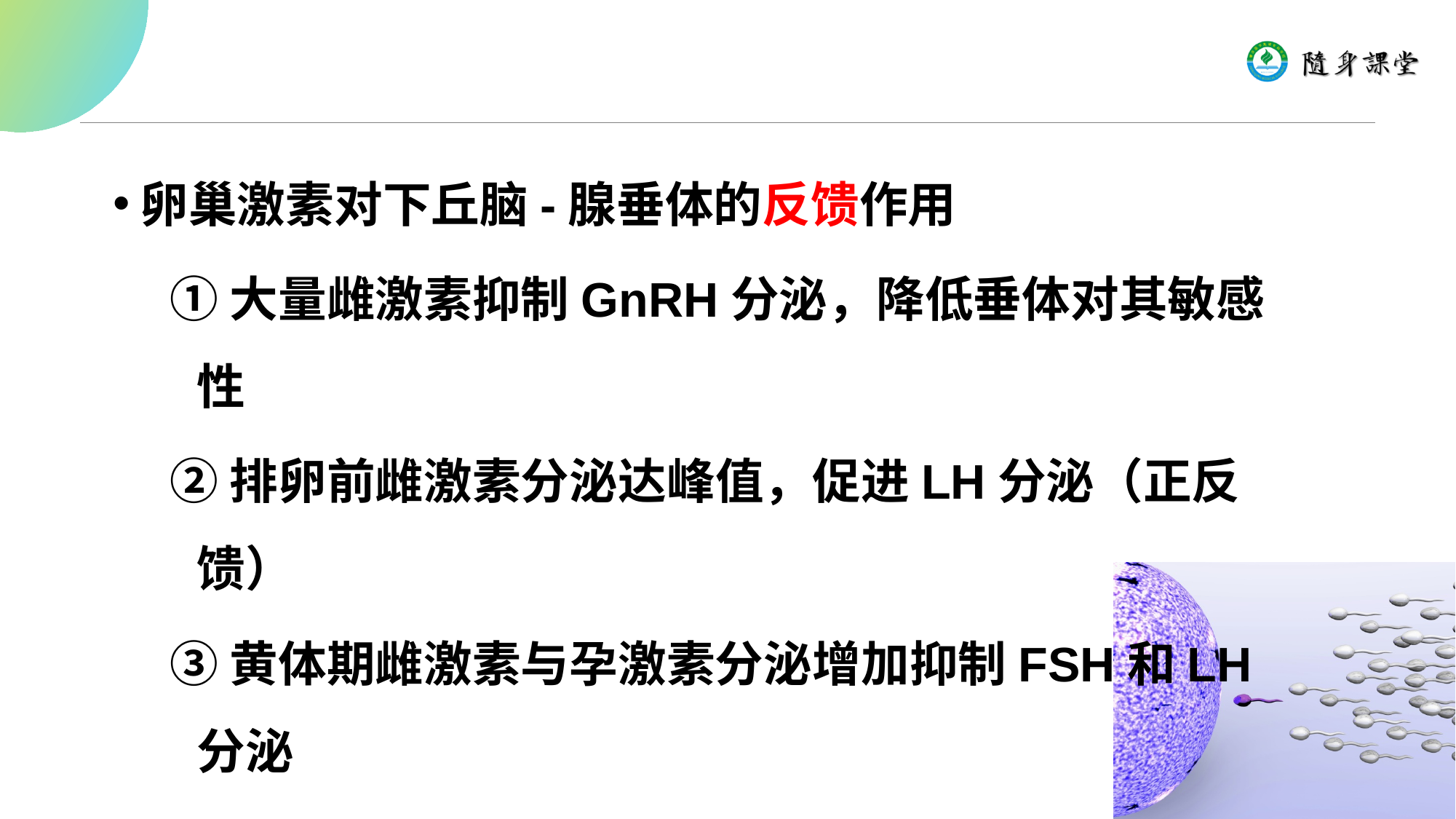

卵巢激素对下丘脑-腺垂体的反馈作用
①大量雌激素抑制GnRH分泌，降低垂体对其敏感性
②排卵前雌激素分泌达峰值，促进LH分泌（正反馈）
③黄体期雌激素与孕激素分泌增加抑制FSH和LH分泌
卵巢内激素的相互影响